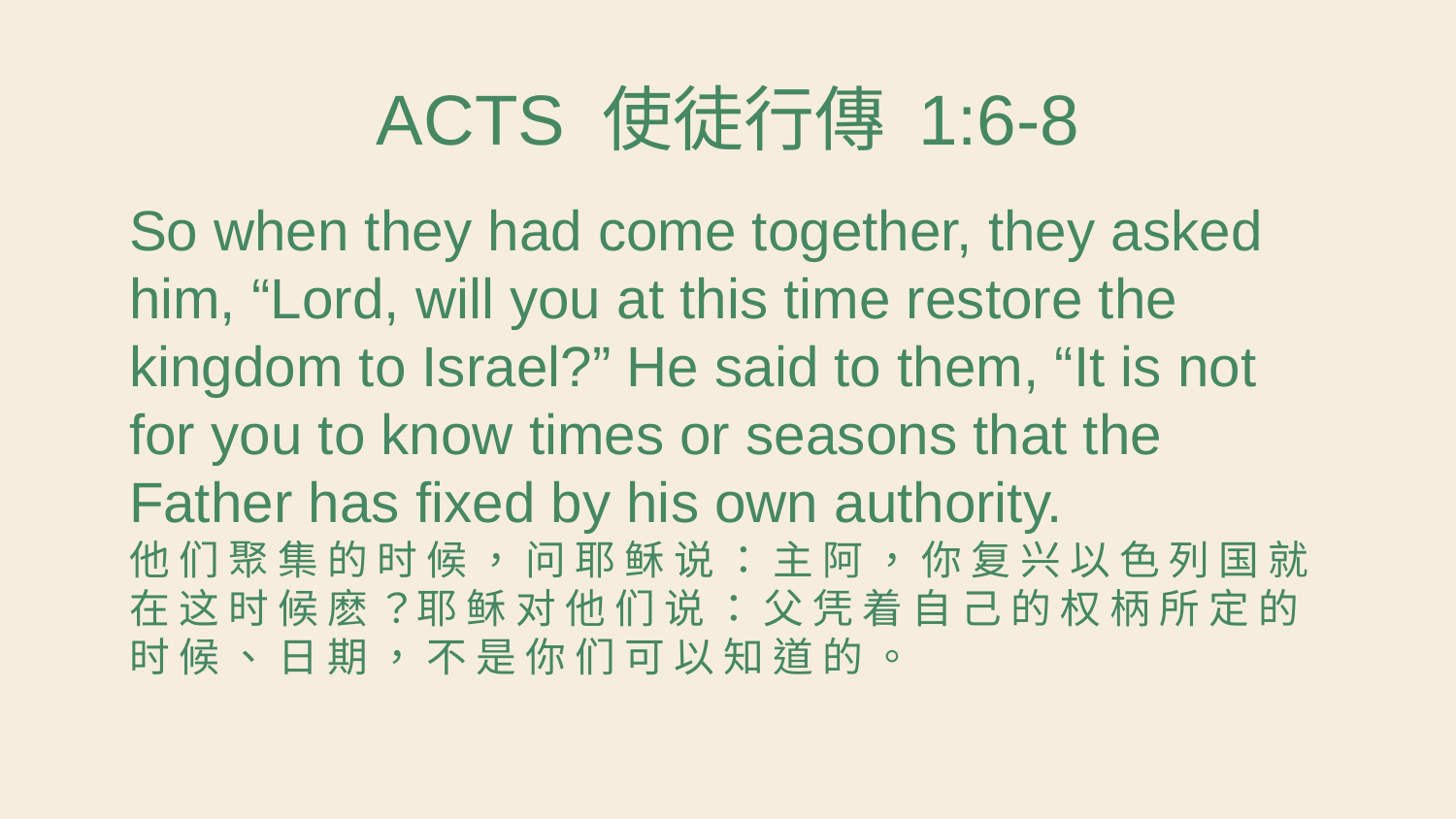

# ACTS 使徒行傳 1:6-8
So when they had come together, they asked him, “Lord, will you at this time restore the kingdom to Israel?” He said to them, “It is not for you to know times or seasons that the Father has fixed by his own authority.
他 们 聚 集 的 时 候 ， 问 耶 稣 说 ： 主 阿 ， 你 复 兴 以 色 列 国 就 在 这 时 候 麽 ？耶 稣 对 他 们 说 ： 父 凭 着 自 己 的 权 柄 所 定 的 时 候 、 日 期 ， 不 是 你 们 可 以 知 道 的 。